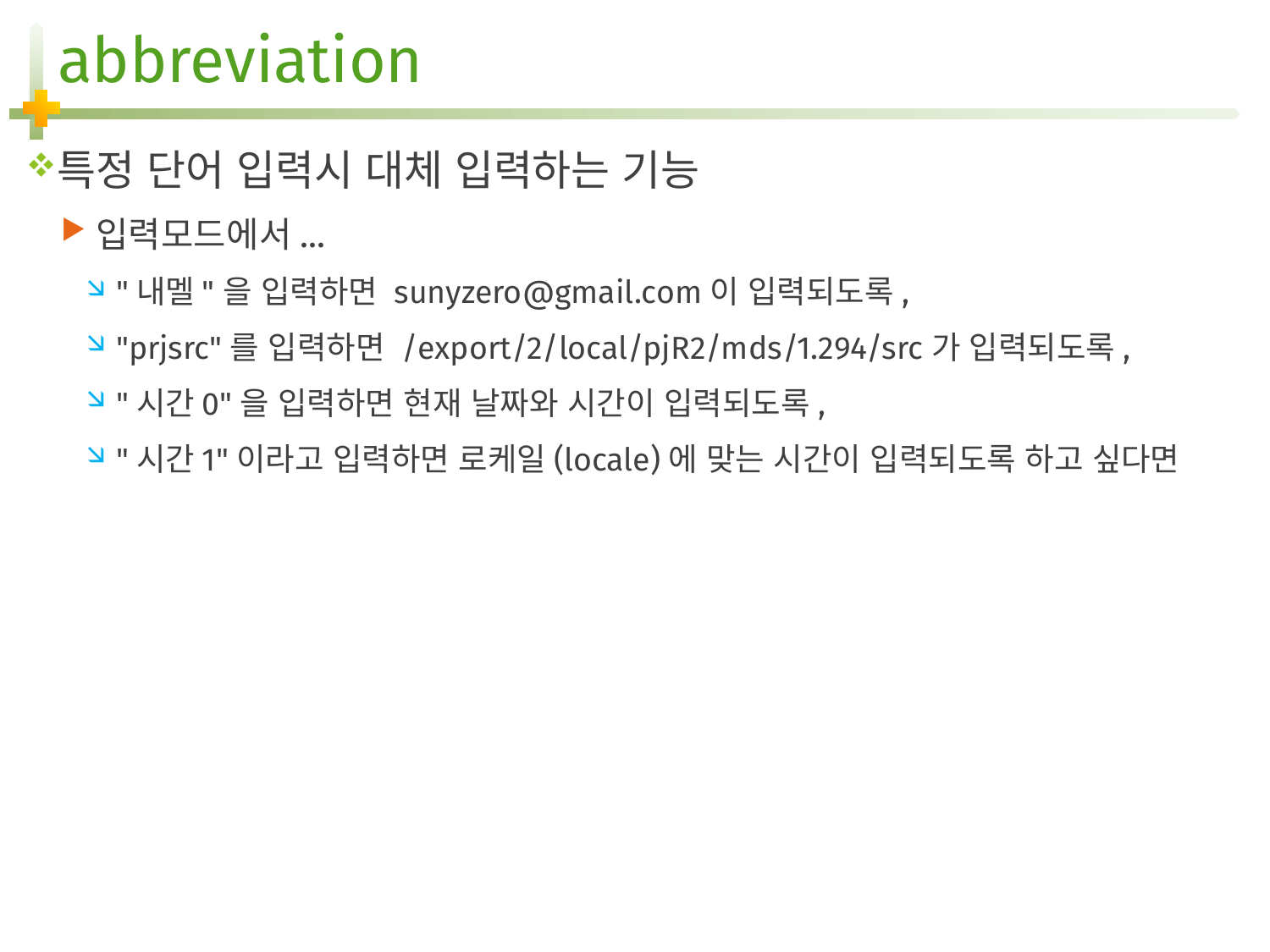

# abbreviation
특정 단어 입력시 대체 입력하는 기능
입력모드에서...
"내멜"을 입력하면 sunyzero@gmail.com이 입력되도록,
"prjsrc"를 입력하면 /export/2/local/pjR2/mds/1.294/src가 입력되도록,
"시간0"을 입력하면 현재 날짜와 시간이 입력되도록,
"시간1"이라고 입력하면 로케일(locale)에 맞는 시간이 입력되도록 하고 싶다면